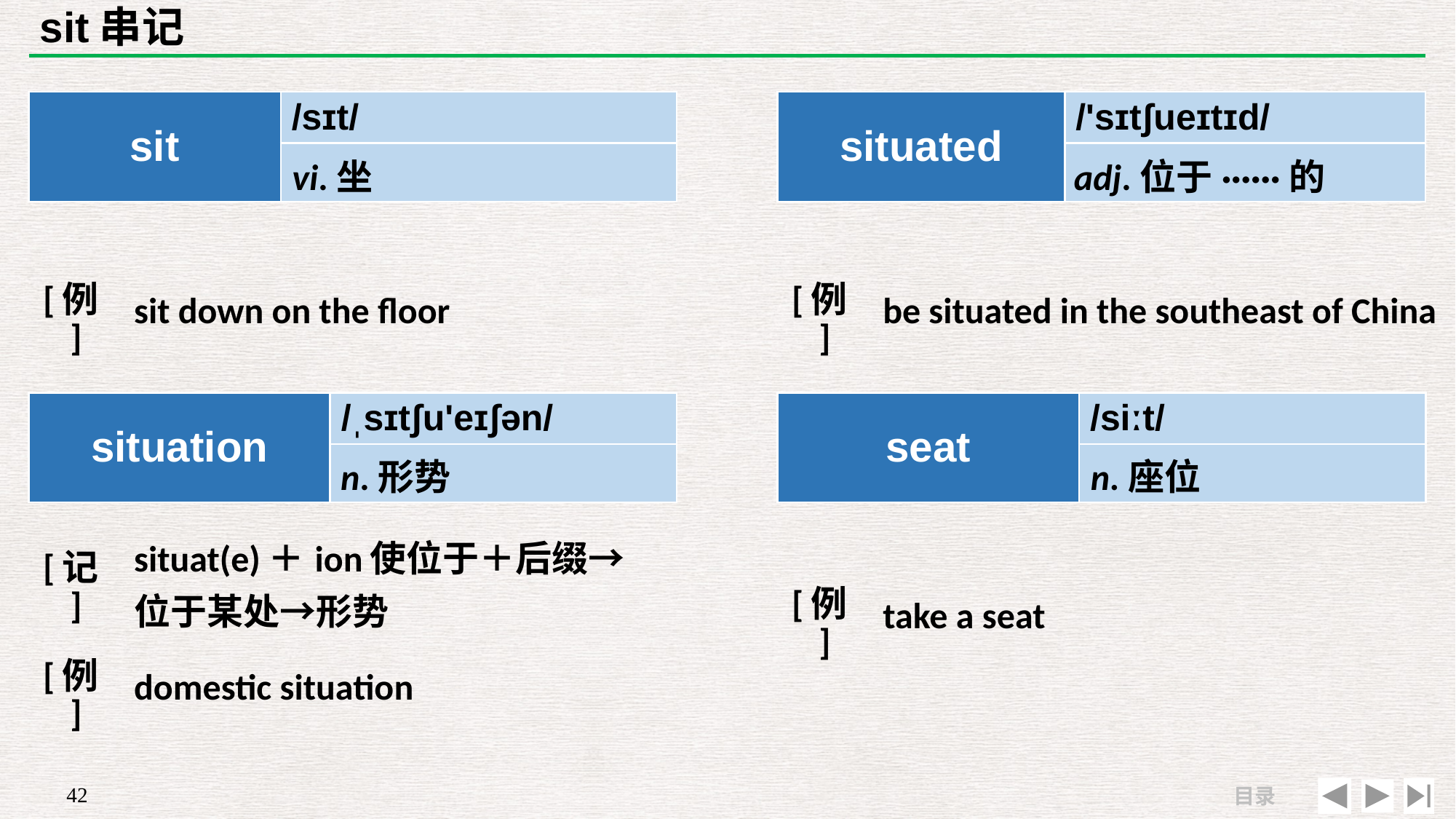

# sit串记

| sit | /sɪt/ |
| --- | --- |
|  |  |
| situated | /'sɪtʃueɪtɪd/ |
| --- | --- |
|  |  |
vi.坐
adj.位于······的
|  |  |
| --- | --- |
| [例] | sit down on the floor |
|  |  |
| --- | --- |
| [例] | be situated in the southeast of China |
| situation | /ˌsɪtʃu'eɪʃən/ |
| --- | --- |
|  |  |
| seat | /siːt/ |
| --- | --- |
|  |  |
n.形势
n.座位
|  |  |
| --- | --- |
| [例] | take a seat |
| [记] | situat(e)＋ion使位于＋后缀→ 位于某处→形势 |
| --- | --- |
| [例] | domestic situation |